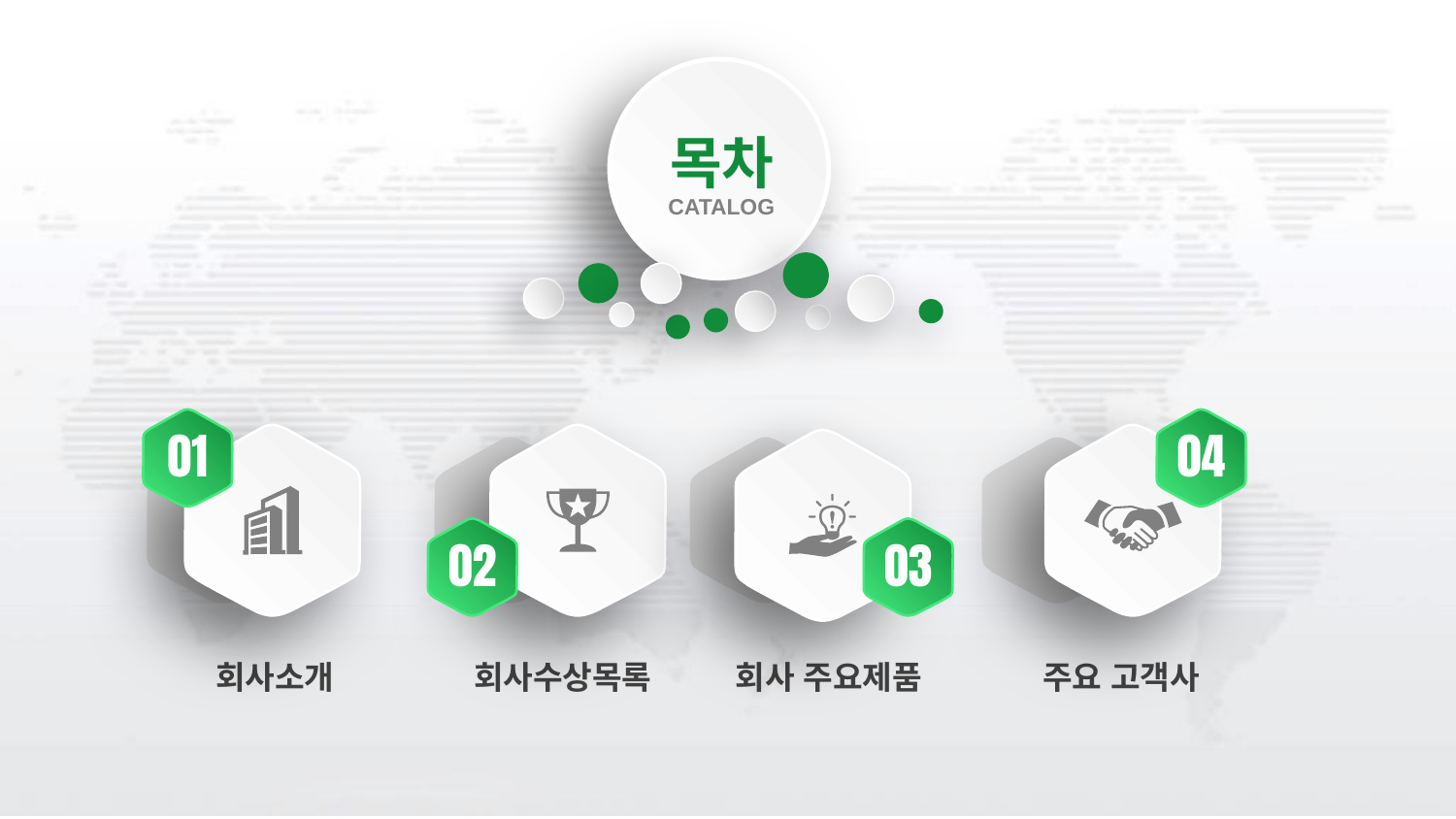

목차
CATALOG

01
04

02
03
회사소개

회사수상목록

주요 고객사

회사 주요제품